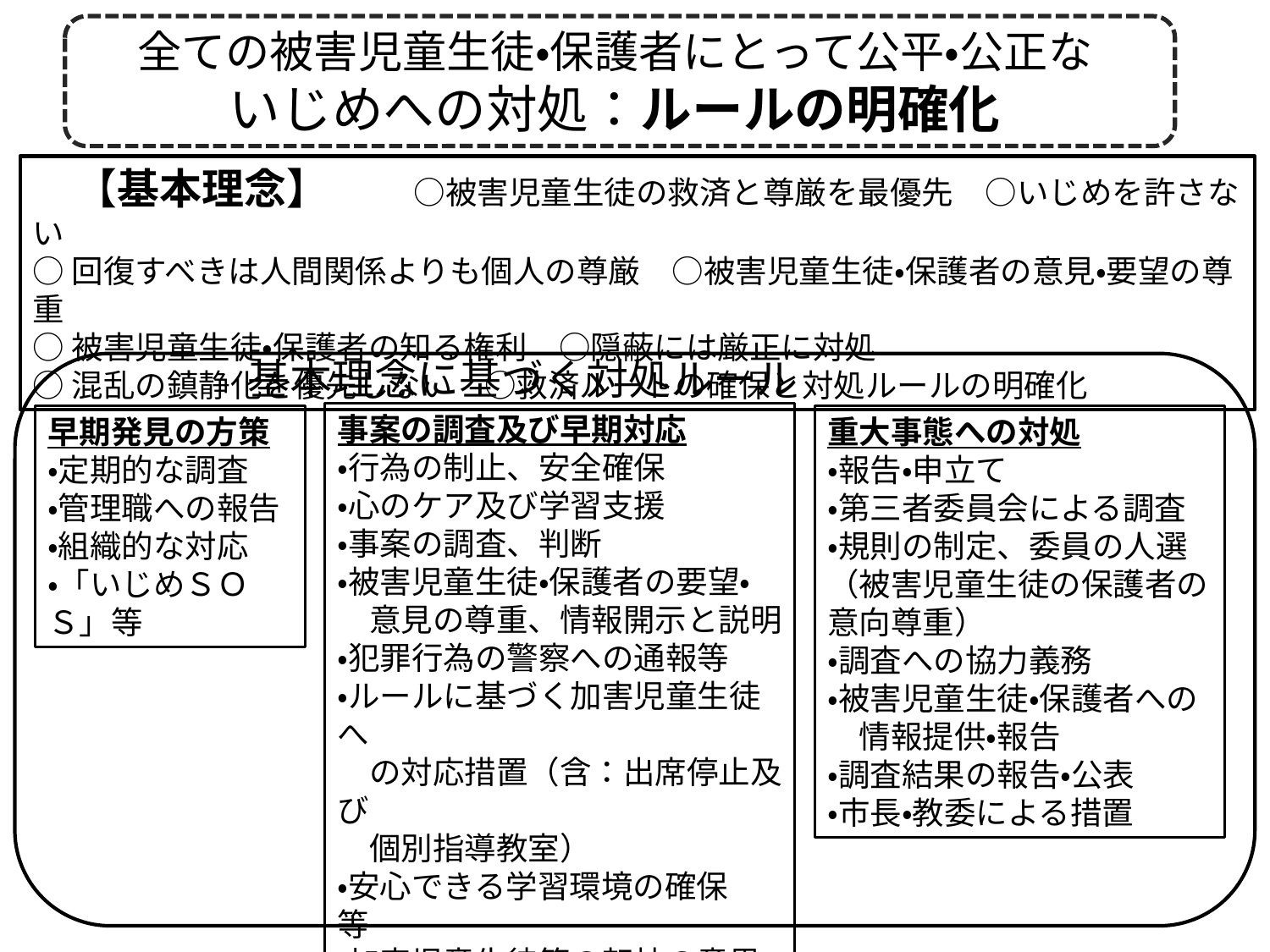

# 全ての被害児童生徒・保護者にとって公平・公正な いじめへの対処：ルールの明確化

　【基本理念】　　○被害児童生徒の救済と尊厳を最優先　○いじめを許さない
○回復すべきは人間関係よりも個人の尊厳　○被害児童生徒・保護者の意見・要望の尊重
○被害児童生徒・保護者の知る権利　○隠蔽には厳正に対処
○混乱の鎮静化を優先しない　○救済ルートの確保と対処ルールの明確化
基本理念に基づく対処ルール

事案の調査及び早期対応
・行為の制止、安全確保
・心のケア及び学習支援
・事案の調査、判断
・被害児童生徒・保護者の要望・
　意見の尊重、情報開示と説明
・犯罪行為の警察への通報等
・ルールに基づく加害児童生徒へ
　の対応措置（含：出席停止及び
　個別指導教室）
・安心できる学習環境の確保　等
・加害児童生徒等の転校の意思
　確認
早期発見の方策
・定期的な調査
・管理職への報告
・組織的な対応
・「いじめＳＯＳ」等
重大事態への対処
・報告・申立て
・第三者委員会による調査
・規則の制定、委員の人選
（被害児童生徒の保護者の意向尊重）
・調査への協力義務
・被害児童生徒・保護者への
　情報提供・報告
・調査結果の報告・公表
・市長・教委による措置